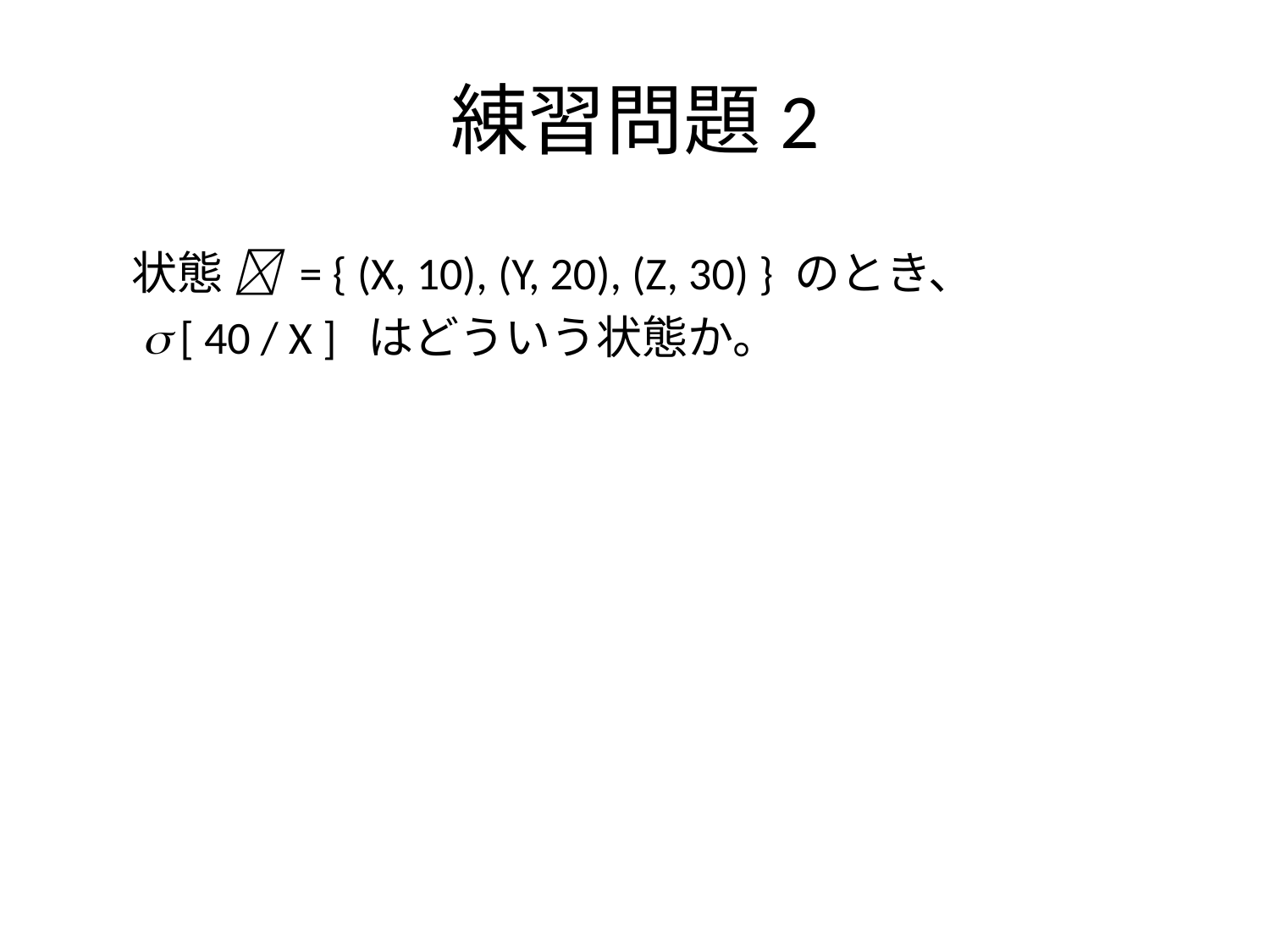

# 練習問題2
状態 σ = { (X, 10), (Y, 20), (Z, 30) } のとき、
 σ [ 40 / X ]  はどういう状態か。